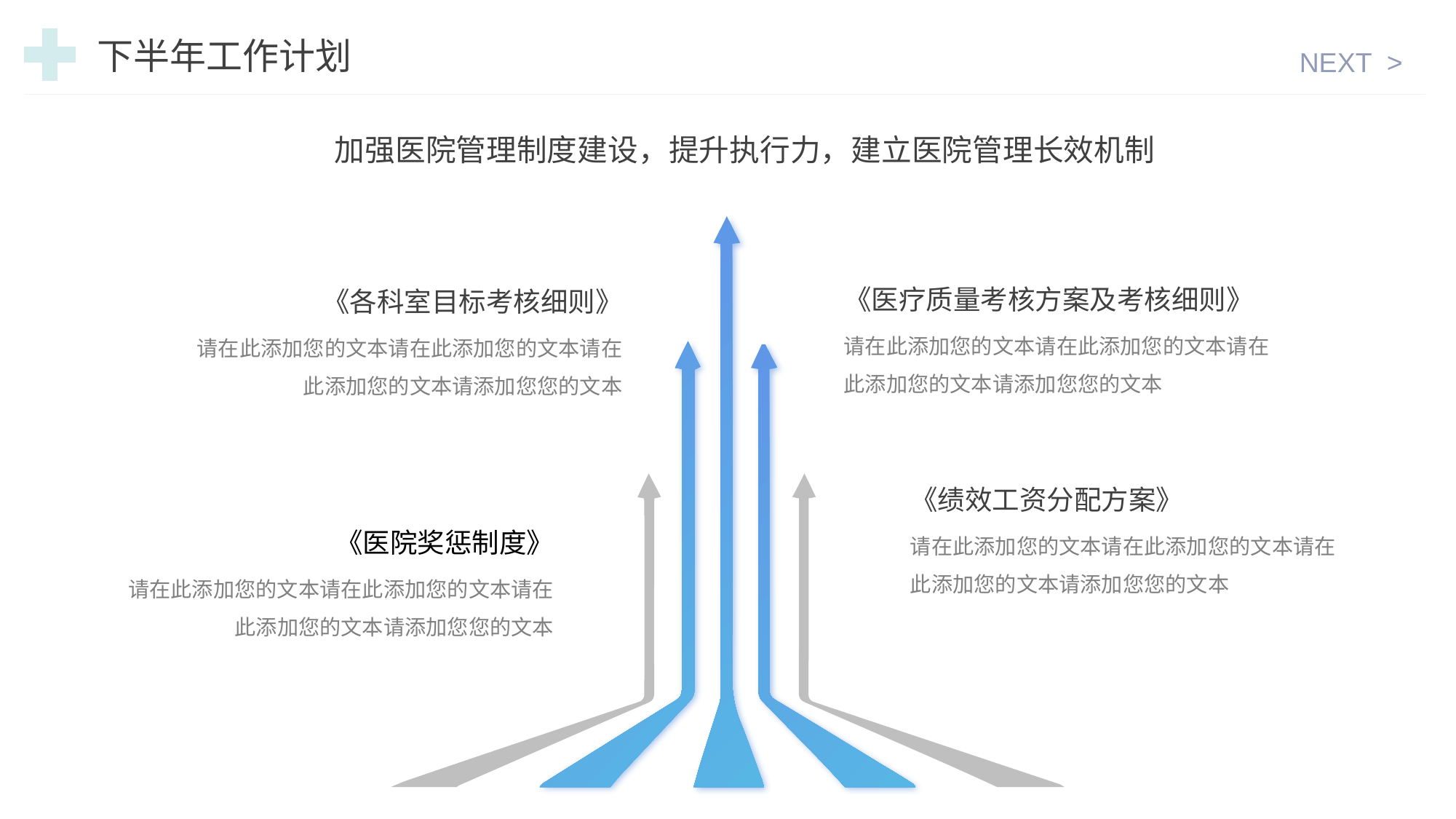

NEXT  >

下半年工作计划
加强医院管理制度建设，提升执行力，建立医院管理长效机制

《医疗质量考核方案及考核细则》
请在此添加您的文本请在此添加您的文本请在此添加您的文本请添加您您的文本
《各科室目标考核细则》
请在此添加您的文本请在此添加您的文本请在此添加您的文本请添加您您的文本

《绩效工资分配方案》
请在此添加您的文本请在此添加您的文本请在此添加您的文本请添加您您的文本

《医院奖惩制度》
请在此添加您的文本请在此添加您的文本请在此添加您的文本请添加您您的文本